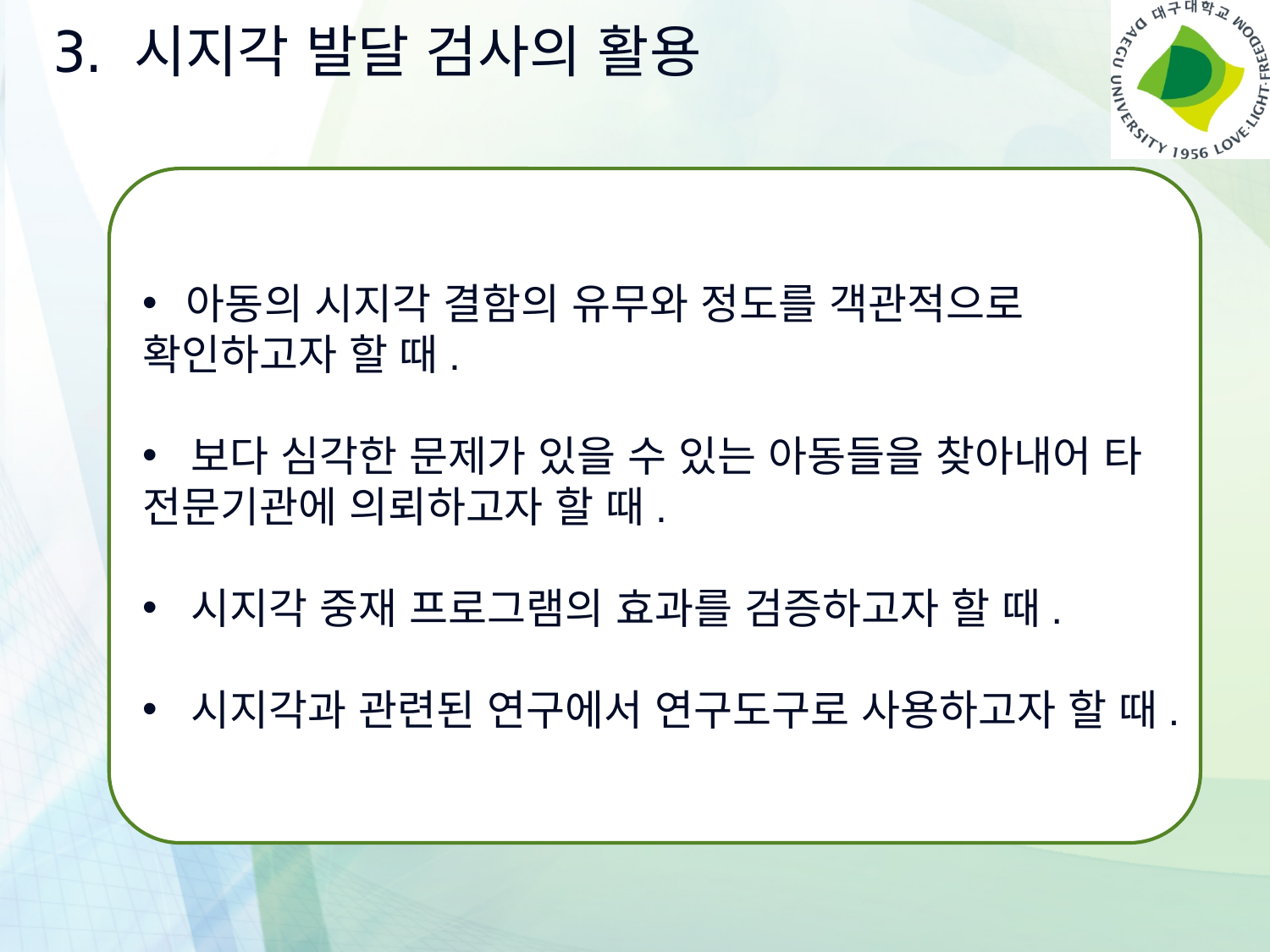

# 3. 시지각 발달 검사의 활용
  아동의 시지각 결함의 유무와 정도를 객관적으로 확인하고자 할 때.

  보다 심각한 문제가 있을 수 있는 아동들을 찾아내어 타 전문기관에 의뢰하고자 할 때.

  시지각 중재 프로그램의 효과를 검증하고자 할 때.

  시지각과 관련된 연구에서 연구도구로 사용하고자 할 때.